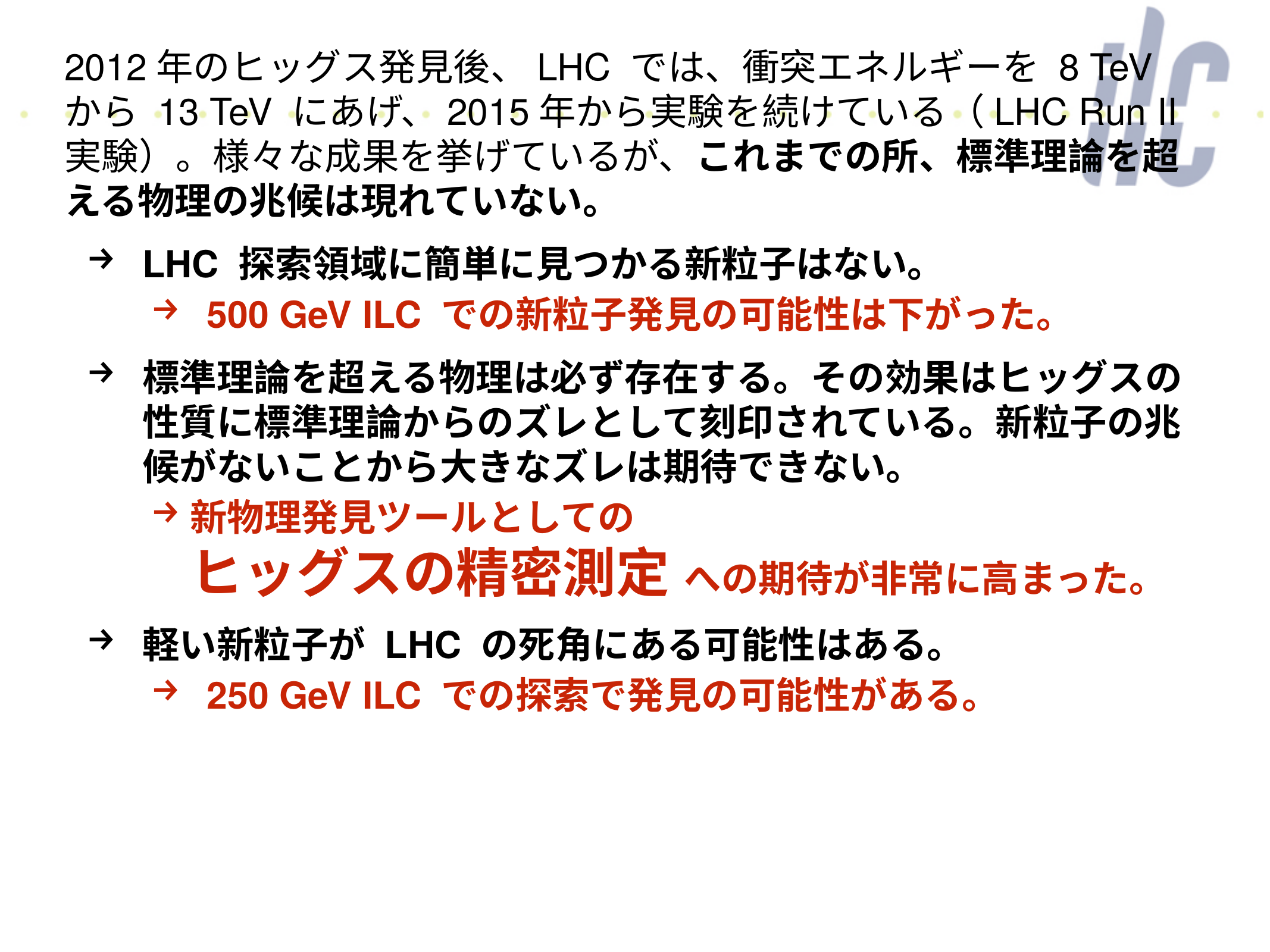

2012年のヒッグス発見後、LHC では、衝突エネルギーを 8 TeV から 13 TeV にあげ、2015年から実験を続けている（LHC Run II 実験）。様々な成果を挙げているが、これまでの所、標準理論を超える物理の兆候は現れていない。
LHC 探索領域に簡単に見つかる新粒子はない。
500 GeV ILC での新粒子発見の可能性は下がった。
標準理論を超える物理は必ず存在する。その効果はヒッグスの性質に標準理論からのズレとして刻印されている。新粒子の兆候がないことから大きなズレは期待できない。
新物理発見ツールとしての
ヒッグスの精密測定 への期待が非常に高まった。
軽い新粒子が LHC の死角にある可能性はある。
250 GeV ILC での探索で発見の可能性がある。
11